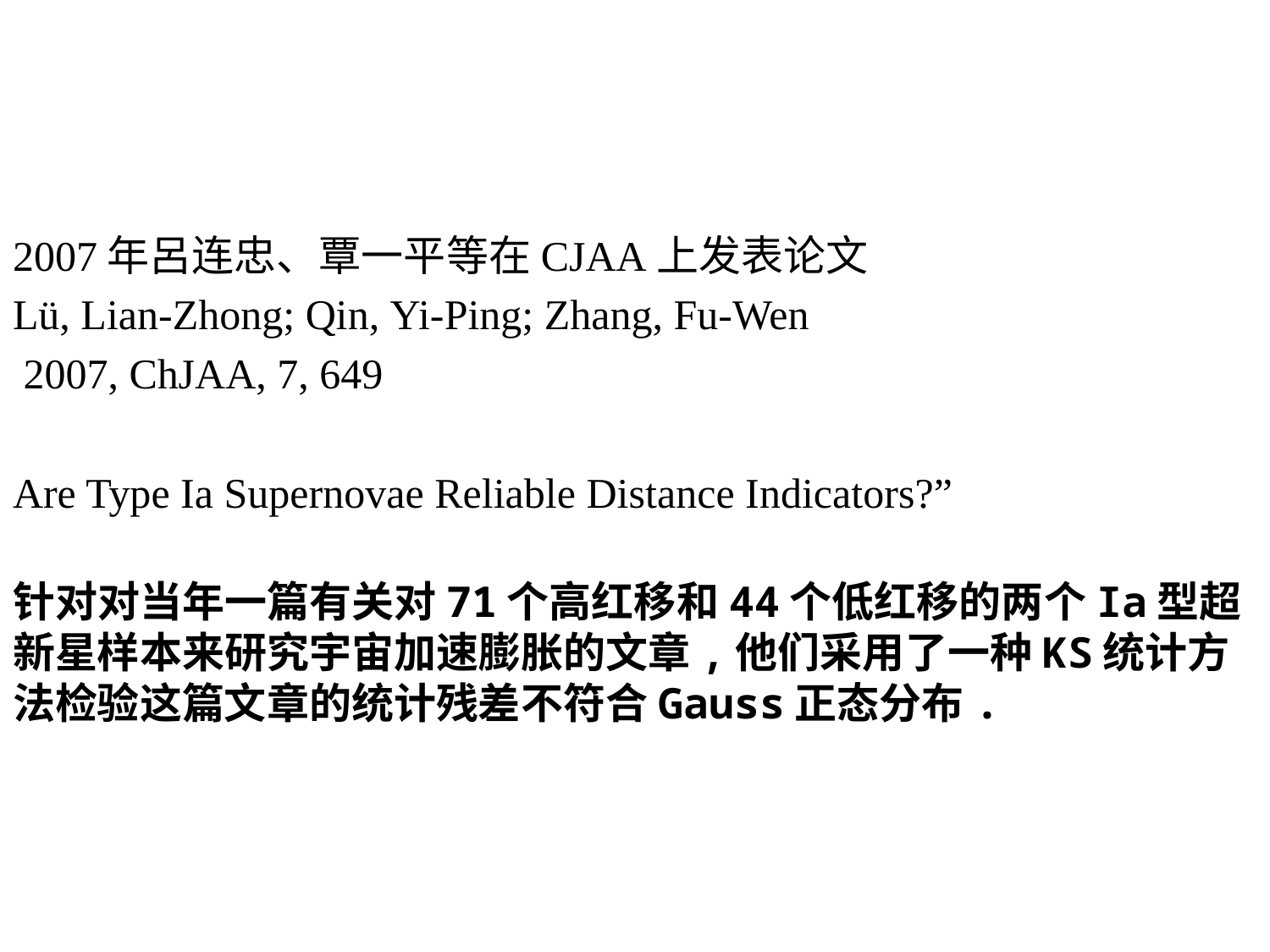

#
2007年呂连忠、覃一平等在CJAA上发表论文
Lü, Lian-Zhong; Qin, Yi-Ping; Zhang, Fu-Wen
 2007, ChJAA, 7, 649

Are Type Ia Supernovae Reliable Distance Indicators?”
针对对当年一篇有关对71个高红移和44个低红移的两个Ia型超新星样本来研究宇宙加速膨胀的文章,他们采用了一种KS统计方法检验这篇文章的统计残差不符合Gauss正态分布.